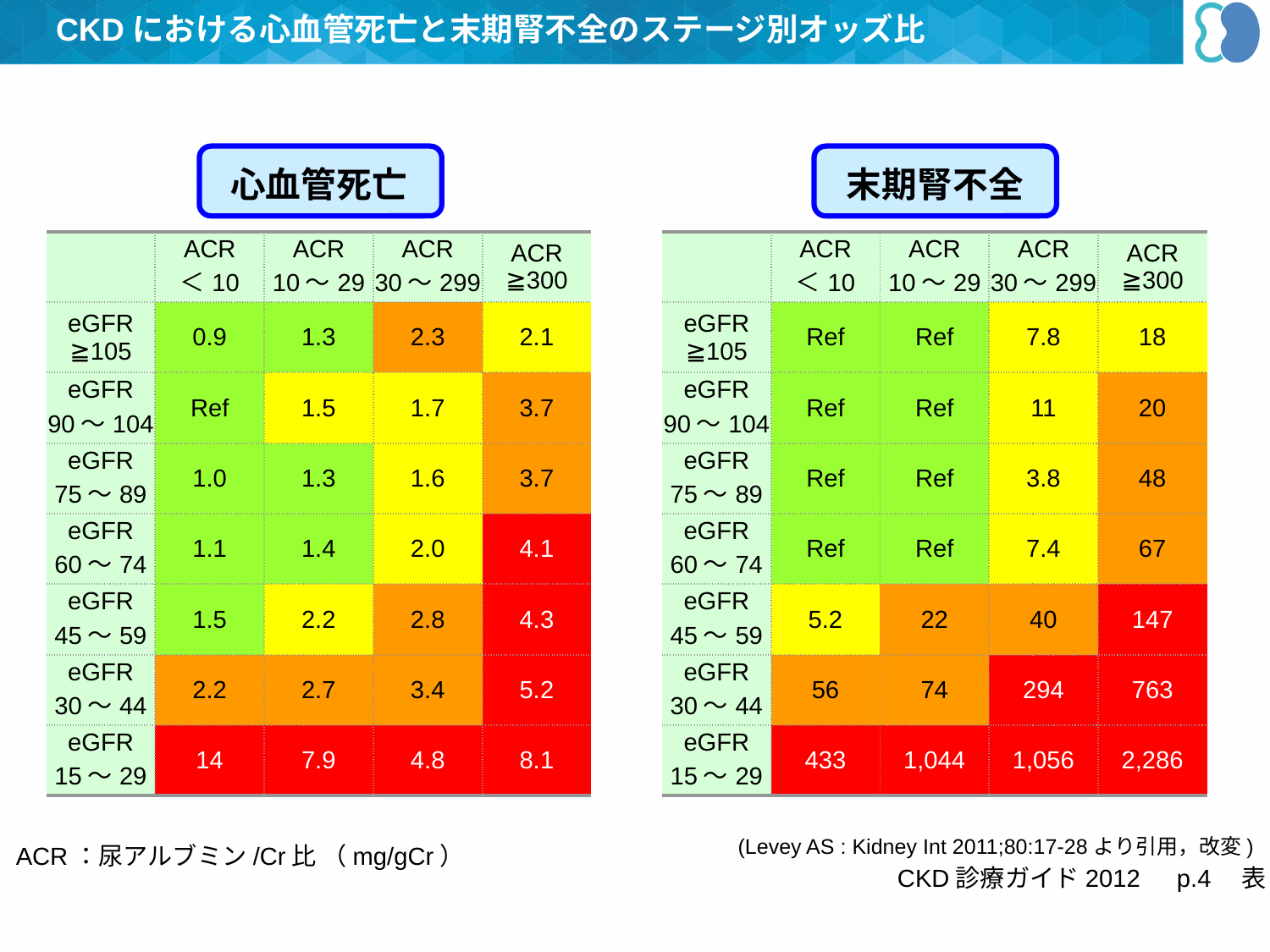

CKDにおける心血管死亡と末期腎不全のステージ別オッズ比

心血管死亡
末期腎不全
|  | ACR ＜10 | ACR 10～29 | ACR 30～299 | ACR ≧300 |
| --- | --- | --- | --- | --- |
| eGFR ≧105 | 0.9 | 1.3 | 2.3 | 2.1 |
| eGFR 90～104 | Ref | 1.5 | 1.7 | 3.7 |
| eGFR 75～89 | 1.0 | 1.3 | 1.6 | 3.7 |
| eGFR 60～74 | 1.1 | 1.4 | 2.0 | 4.1 |
| eGFR 45～59 | 1.5 | 2.2 | 2.8 | 4.3 |
| eGFR 30～44 | 2.2 | 2.7 | 3.4 | 5.2 |
| eGFR 15～29 | 14 | 7.9 | 4.8 | 8.1 |
|  | ACR ＜10 | ACR 10～29 | ACR 30～299 | ACR ≧300 |
| --- | --- | --- | --- | --- |
| eGFR ≧105 | Ref | Ref | 7.8 | 18 |
| eGFR 90～104 | Ref | Ref | 11 | 20 |
| eGFR 75～89 | Ref | Ref | 3.8 | 48 |
| eGFR 60～74 | Ref | Ref | 7.4 | 67 |
| eGFR 45～59 | 5.2 | 22 | 40 | 147 |
| eGFR 30～44 | 56 | 74 | 294 | 763 |
| eGFR 15～29 | 433 | 1,044 | 1,056 | 2,286 |
(Levey AS : Kidney Int 2011;80:17-28より引用，改変)
ACR：尿アルブミン/Cr比 （mg/gCr）
CKD診療ガイド2012　p.4　表3